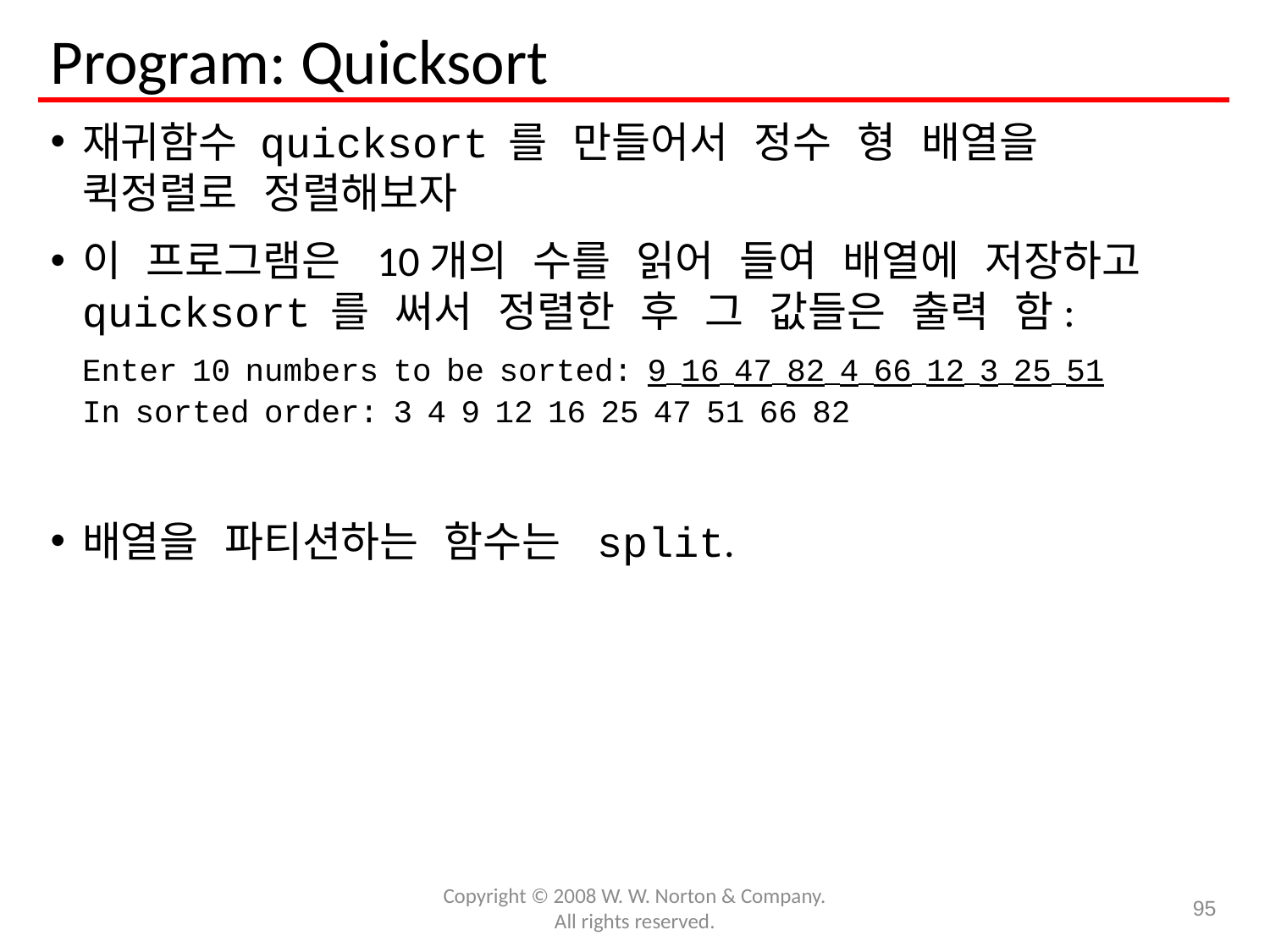

# Program: Quicksort
재귀함수 quicksort 를 만들어서 정수 형 배열을 퀵정렬로 정렬해보자
이 프로그램은 10개의 수를 읽어 들여 배열에 저장하고 quicksort 를 써서 정렬한 후 그 값들은 출력 함:
	Enter 10 numbers to be sorted: 9 16 47 82 4 66 12 3 25 51
	In sorted order: 3 4 9 12 16 25 47 51 66 82

배열을 파티션하는 함수는 split.
Copyright © 2008 W. W. Norton & Company.
All rights reserved.
95